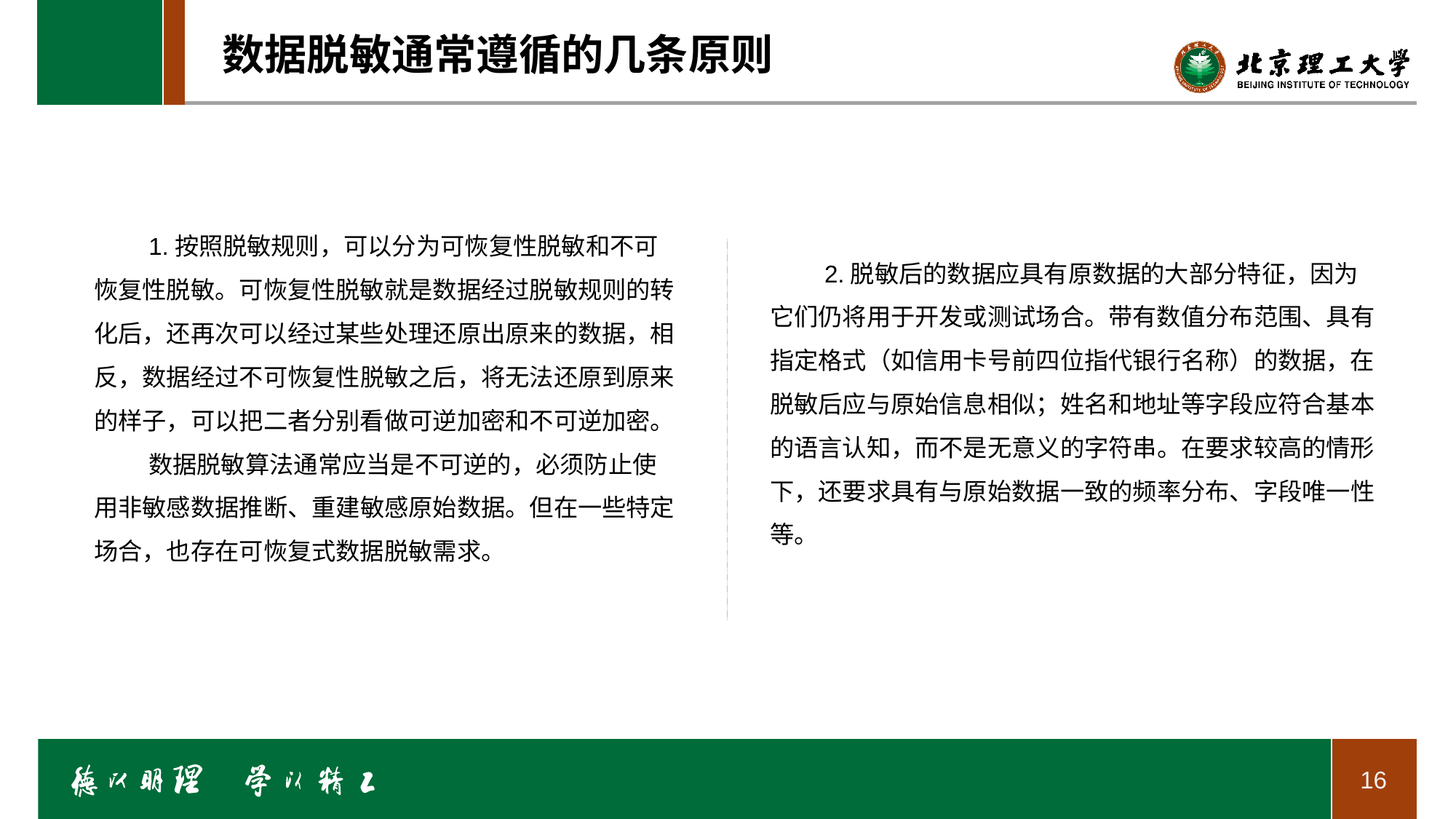

# 数据脱敏通常遵循的几条原则
1.按照脱敏规则，可以分为可恢复性脱敏和不可恢复性脱敏。可恢复性脱敏就是数据经过脱敏规则的转化后，还再次可以经过某些处理还原出原来的数据，相反，数据经过不可恢复性脱敏之后，将无法还原到原来的样子，可以把二者分别看做可逆加密和不可逆加密。
数据脱敏算法通常应当是不可逆的，必须防止使用非敏感数据推断、重建敏感原始数据。但在一些特定场合，也存在可恢复式数据脱敏需求。
2.脱敏后的数据应具有原数据的大部分特征，因为它们仍将用于开发或测试场合。带有数值分布范围、具有指定格式（如信用卡号前四位指代银行名称）的数据，在脱敏后应与原始信息相似；姓名和地址等字段应符合基本的语言认知，而不是无意义的字符串。在要求较高的情形下，还要求具有与原始数据一致的频率分布、字段唯一性等。